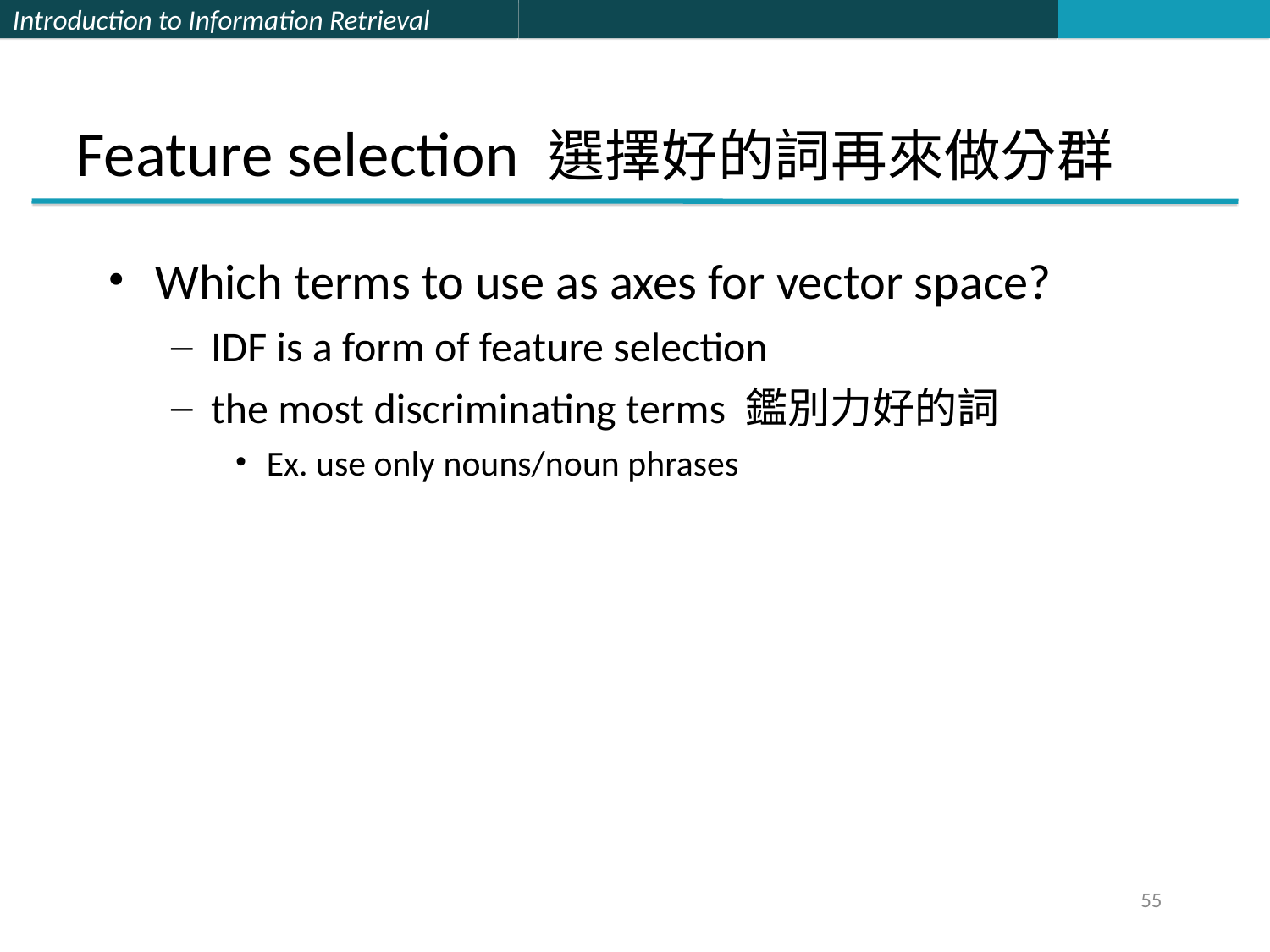

# Feature selection 選擇好的詞再來做分群
Which terms to use as axes for vector space?
IDF is a form of feature selection
the most discriminating terms 鑑別力好的詞
Ex. use only nouns/noun phrases
55